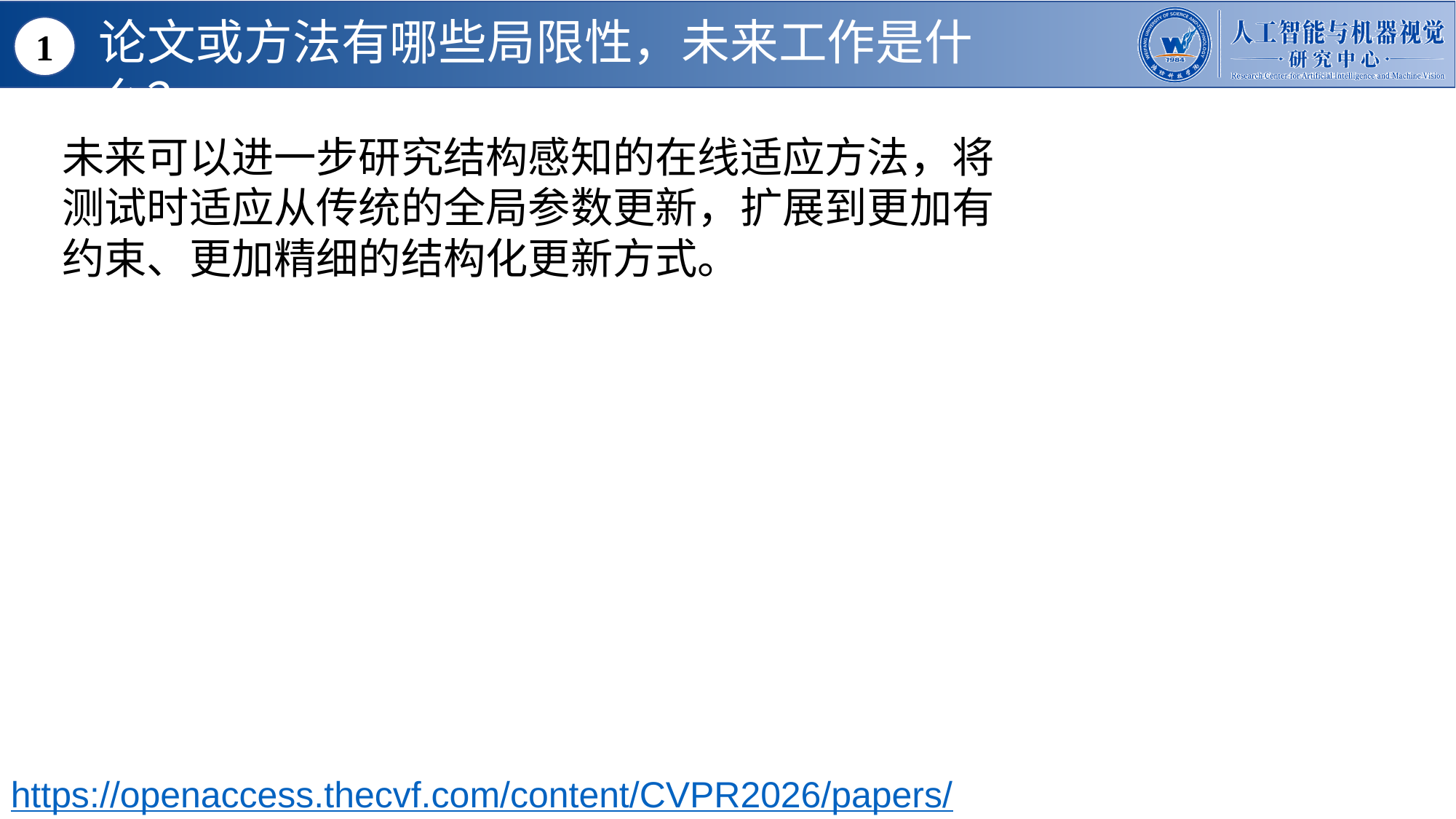

论文或方法有哪些局限性，未来工作是什么？
1
未来可以进一步研究结构感知的在线适应方法，将测试时适应从传统的全局参数更新，扩展到更加有约束、更加精细的结构化更新方式。
9
https://openaccess.thecvf.com/content/CVPR2026/papers/